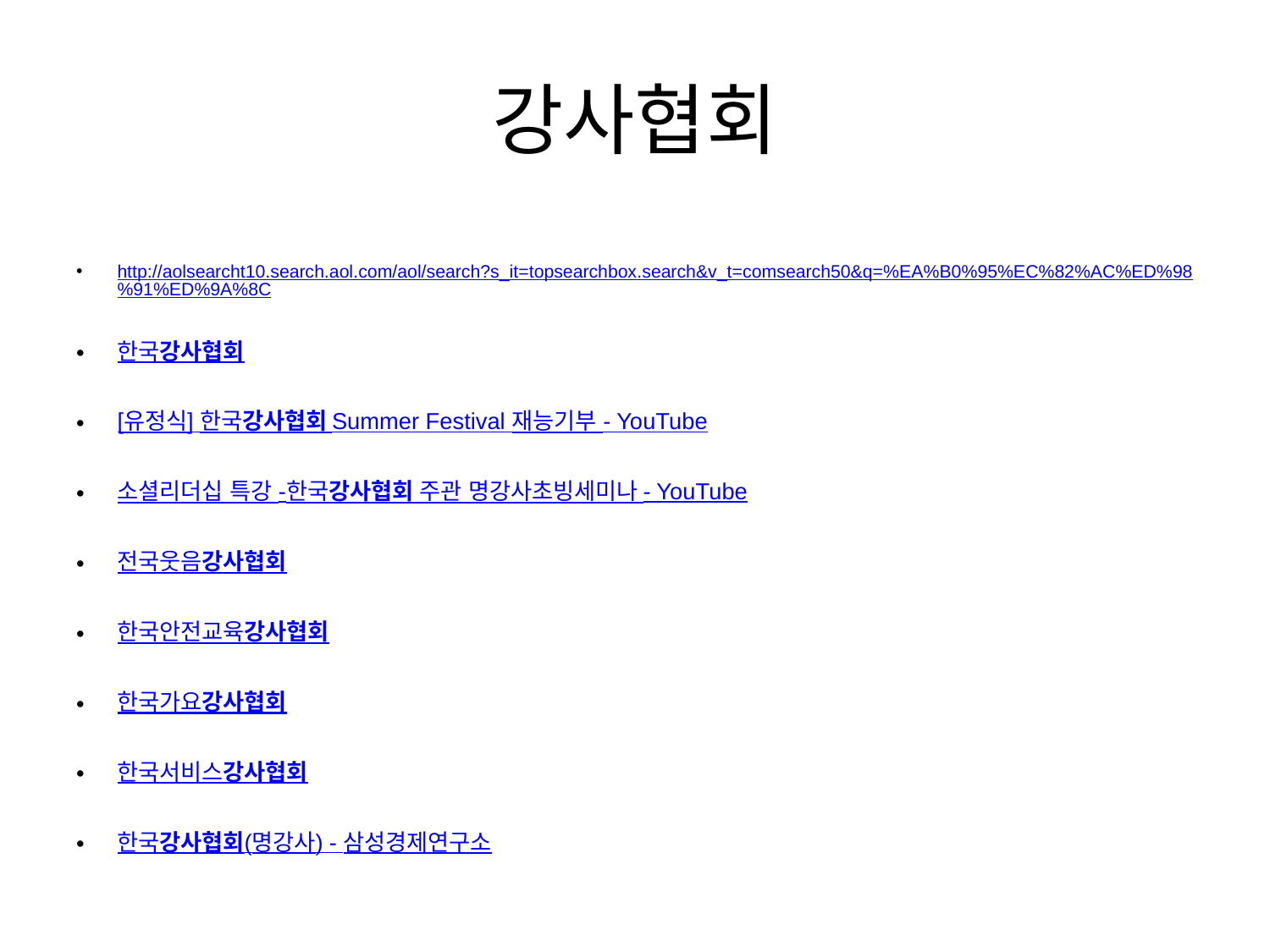

# 강사협회

http://aolsearcht10.search.aol.com/aol/search?s_it=topsearchbox.search&v_t=comsearch50&q=%EA%B0%95%EC%82%AC%ED%98%91%ED%9A%8C

한국강사협회

[유정식] 한국강사협회 Summer Festival 재능기부 - YouTube

소셜리더십 특강 -한국강사협회 주관 명강사초빙세미나 - YouTube

전국웃음강사협회

한국안전교육강사협회

한국가요강사협회

한국서비스강사협회

한국강사협회(명강사) - 삼성경제연구소